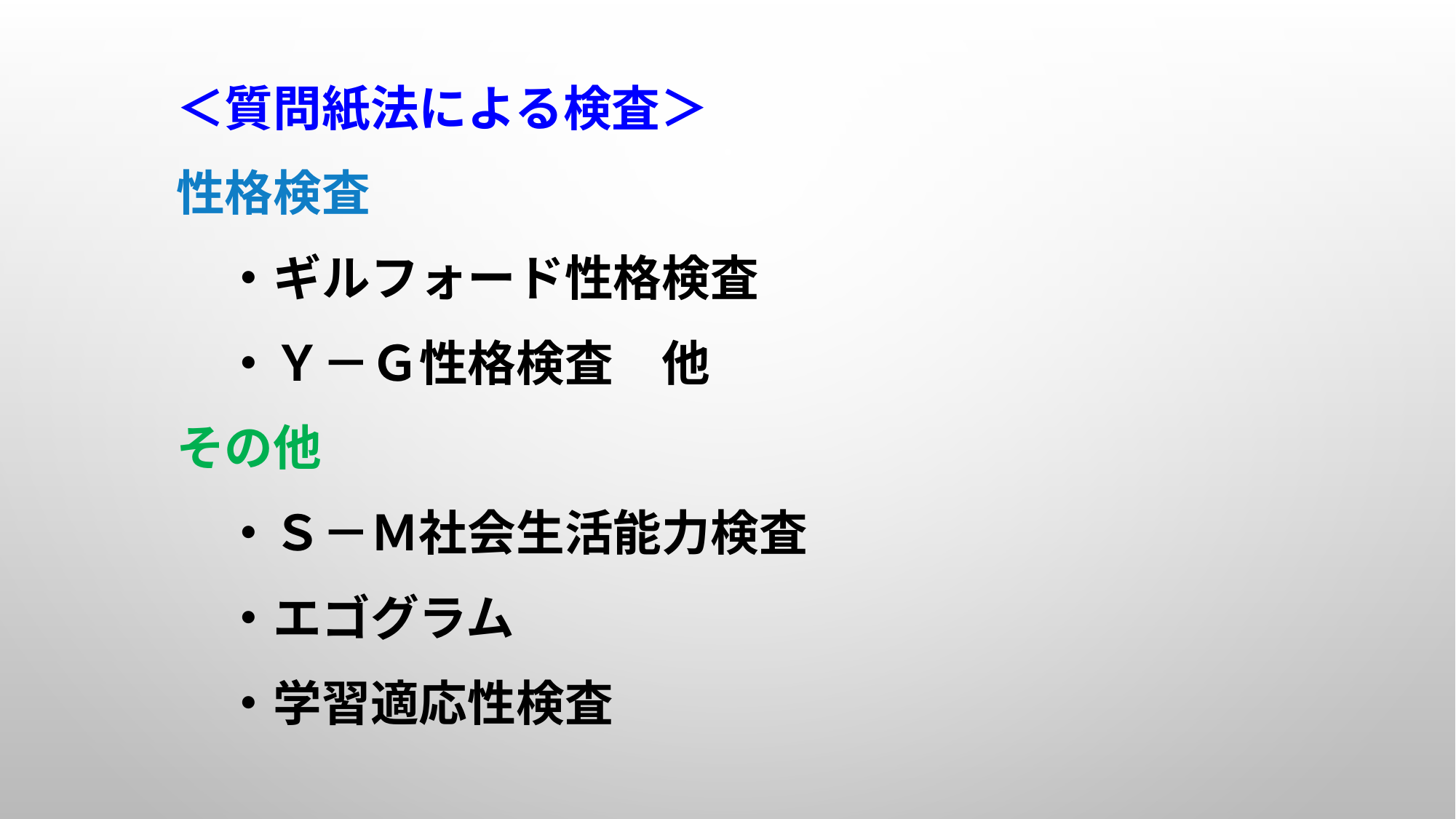

＜質問紙法による検査＞
性格検査
　・ギルフォード性格検査
　・Ｙ－Ｇ性格検査　他
その他
　・Ｓ－Ｍ社会生活能力検査
　・エゴグラム
　・学習適応性検査